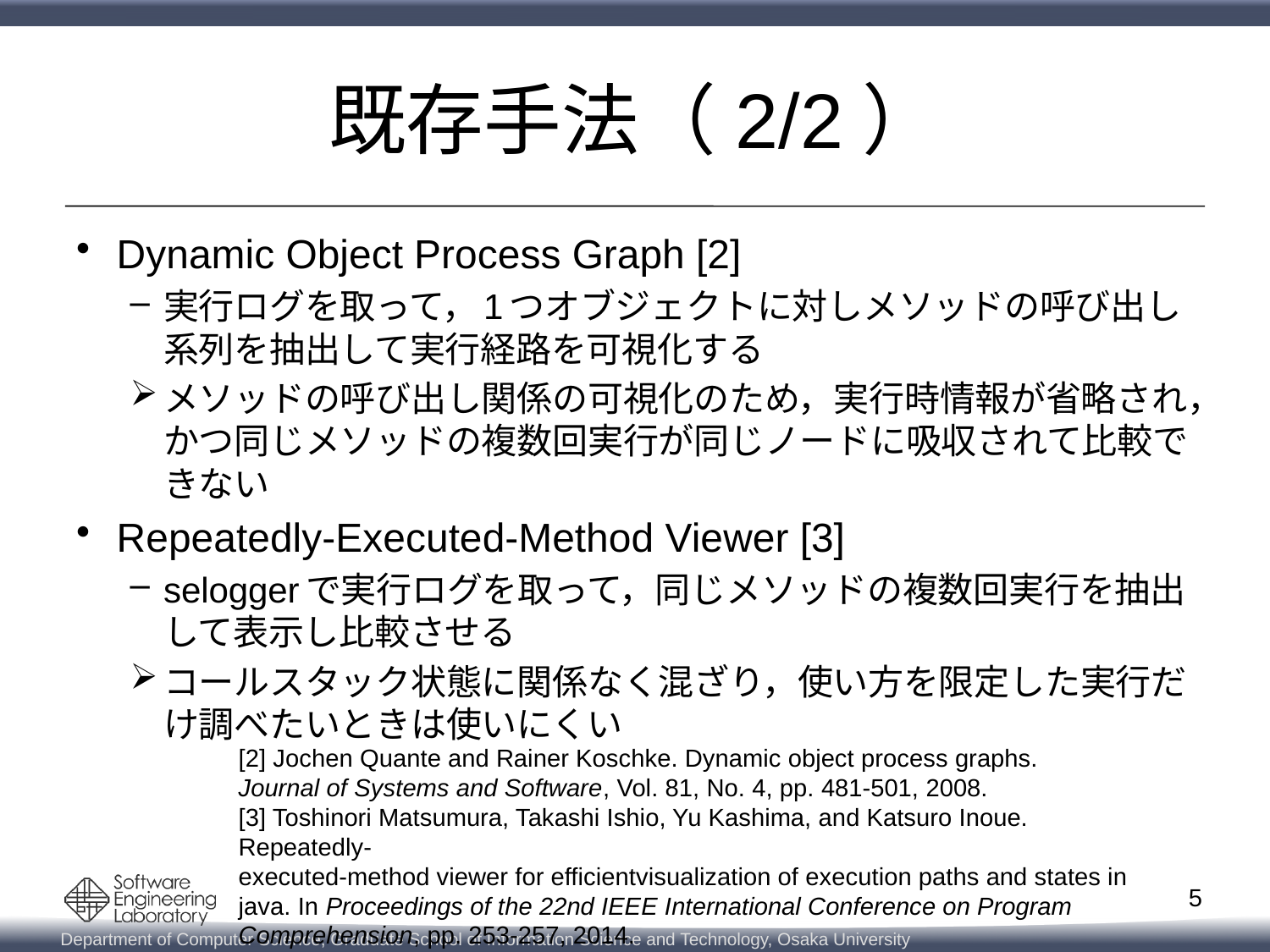

# 既存手法（2/2）
Dynamic Object Process Graph [2]
実行ログを取って，1つオブジェクトに対しメソッドの呼び出し系列を抽出して実行経路を可視化する
メソッドの呼び出し関係の可視化のため，実行時情報が省略され，かつ同じメソッドの複数回実行が同じノードに吸収されて比較できない
Repeatedly-Executed-Method Viewer [3]
seloggerで実行ログを取って，同じメソッドの複数回実行を抽出して表示し比較させる
コールスタック状態に関係なく混ざり，使い方を限定した実行だけ調べたいときは使いにくい

[2] Jochen Quante and Rainer Koschke. Dynamic object process graphs.
Journal of Systems and Software, Vol. 81, No. 4, pp. 481-501, 2008.
[3] Toshinori Matsumura, Takashi Ishio, Yu Kashima, and Katsuro Inoue. Repeatedly-
executed-method viewer for efficientvisualization of execution paths and states in
java. In Proceedings of the 22nd IEEE International Conference on Program
Comprehension, pp. 253-257, 2014.
5